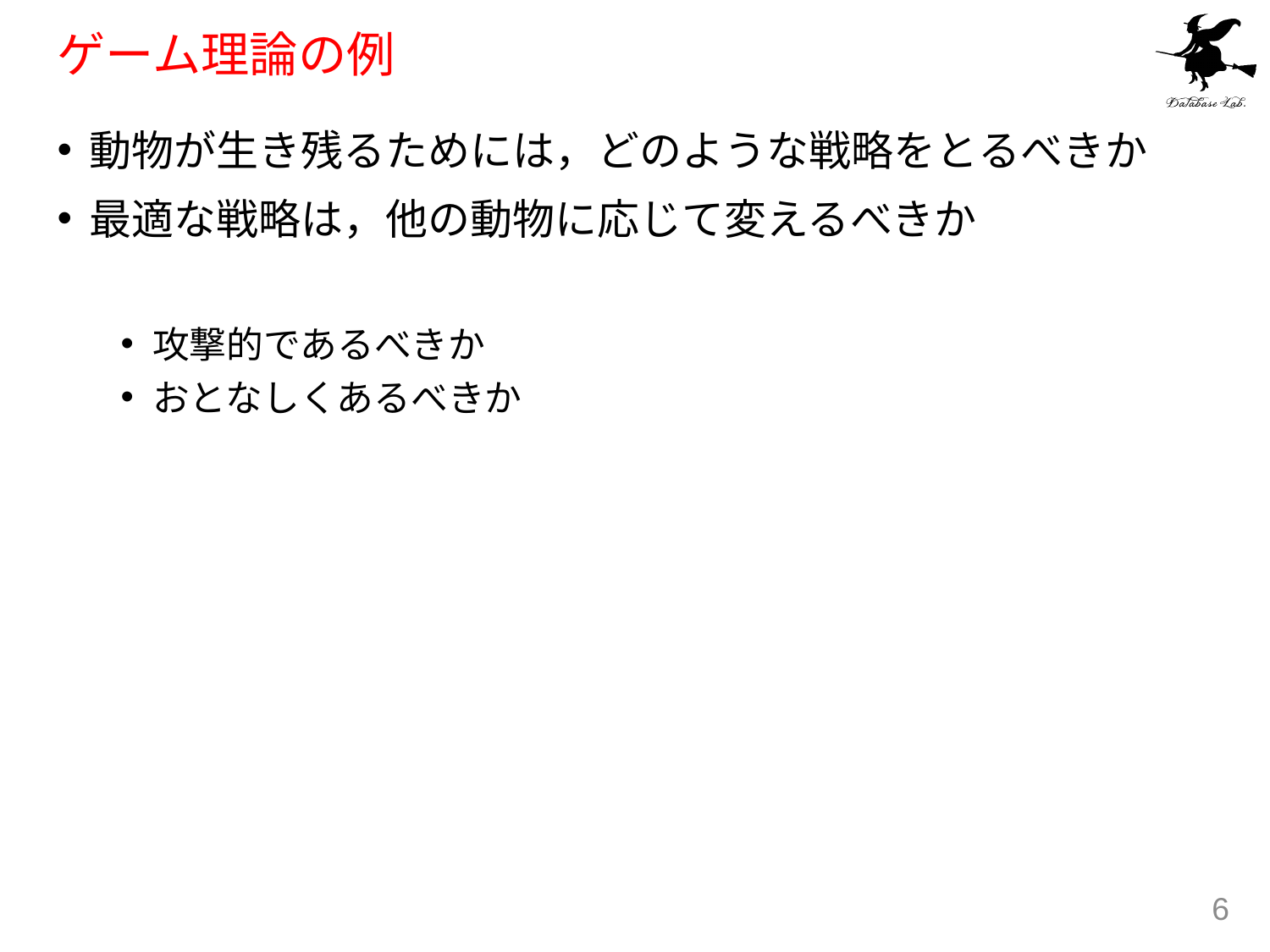

# ゲーム理論の例
動物が生き残るためには，どのような戦略をとるべきか
最適な戦略は，他の動物に応じて変えるべきか

攻撃的であるべきか
おとなしくあるべきか
6